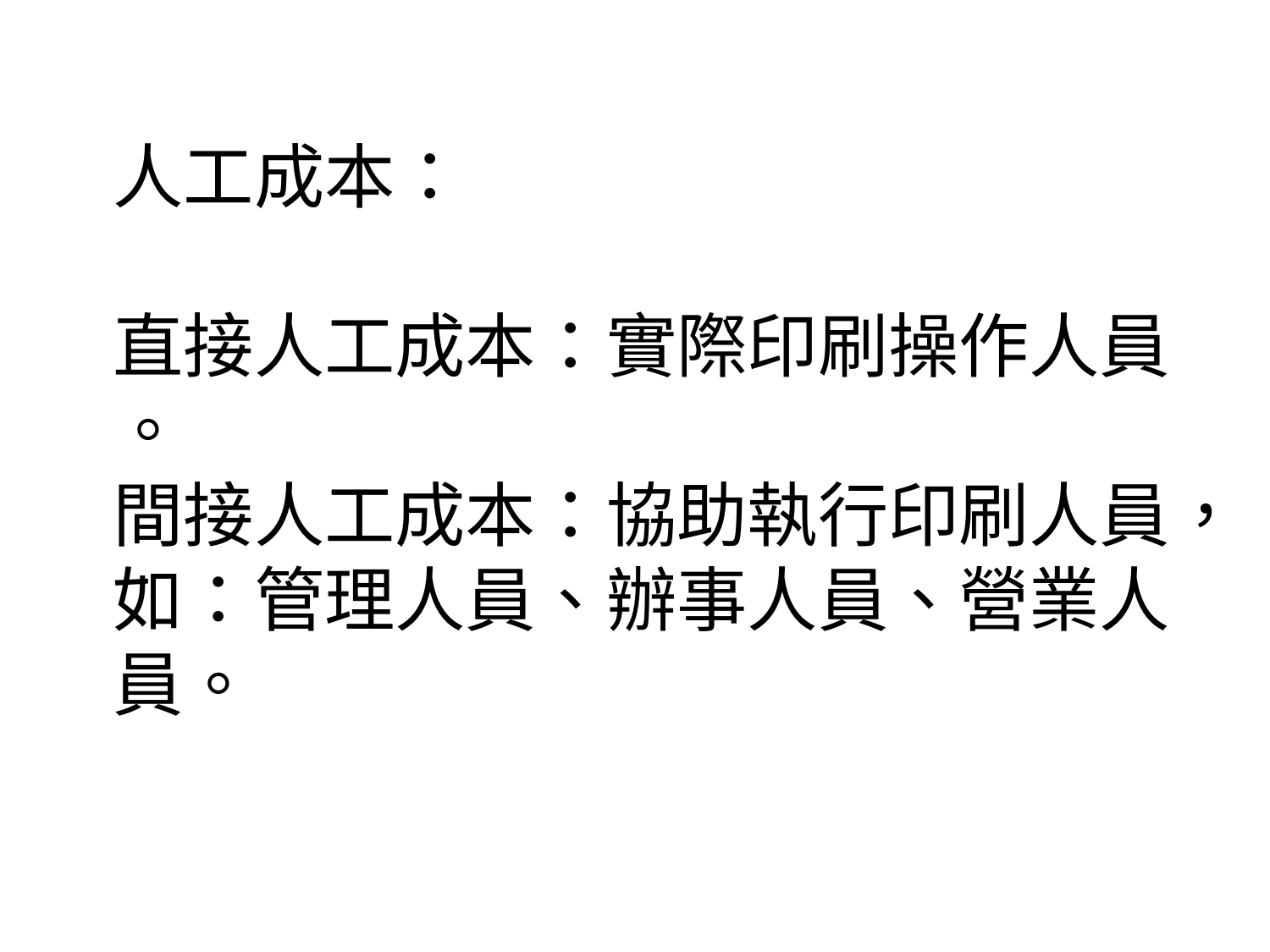

人工成本：

直接人工成本：實際印刷操作人員
。
間接人工成本：協助執行印刷人員，如：管理人員、辦事人員、營業人員。